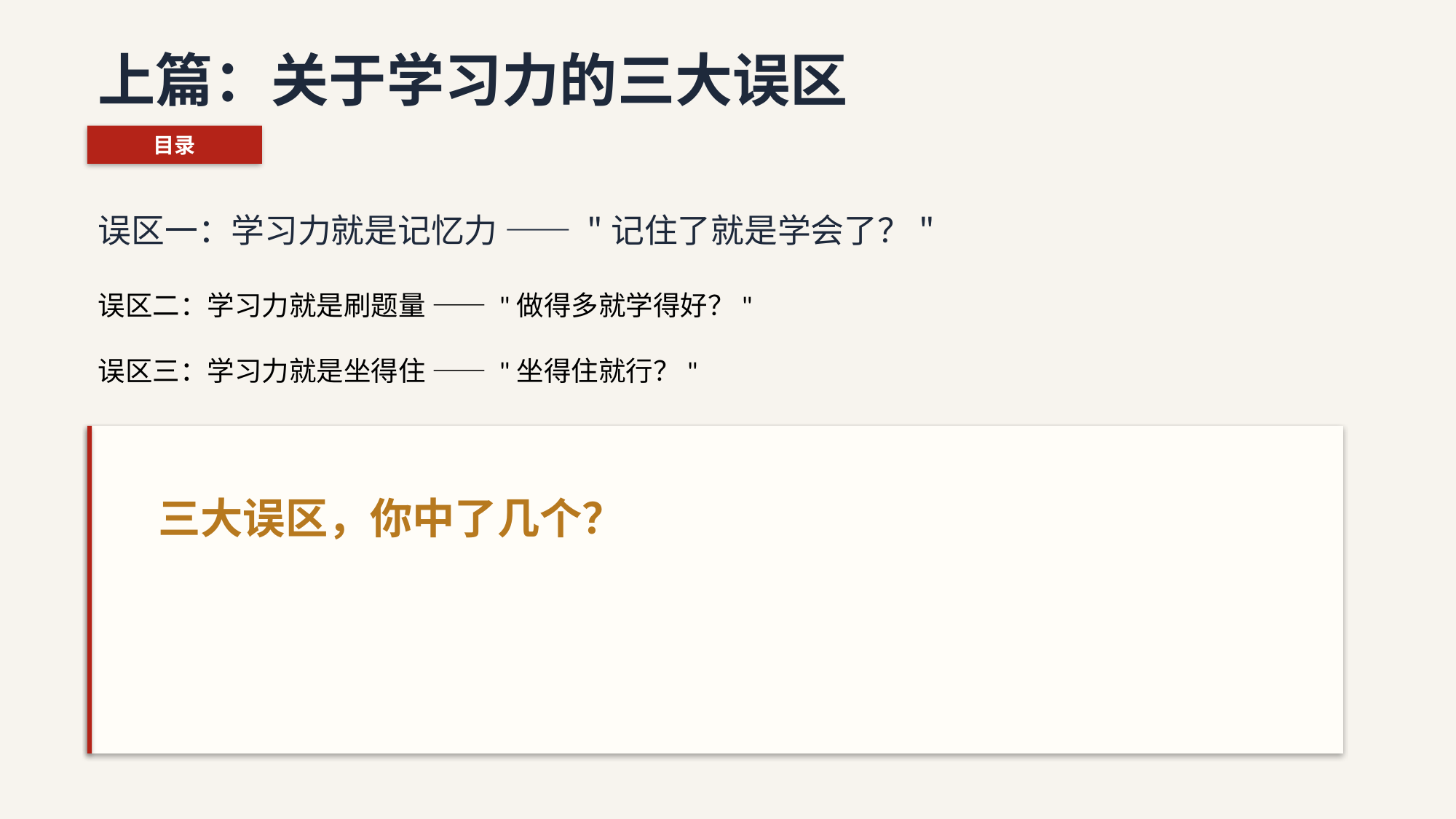

上篇：关于学习力的三大误区
目录
误区一：学习力就是记忆力 —— "记住了就是学会了？"

误区二：学习力就是刷题量 —— "做得多就学得好？"

误区三：学习力就是坐得住 —— "坐得住就行？"

三大误区，你中了几个？